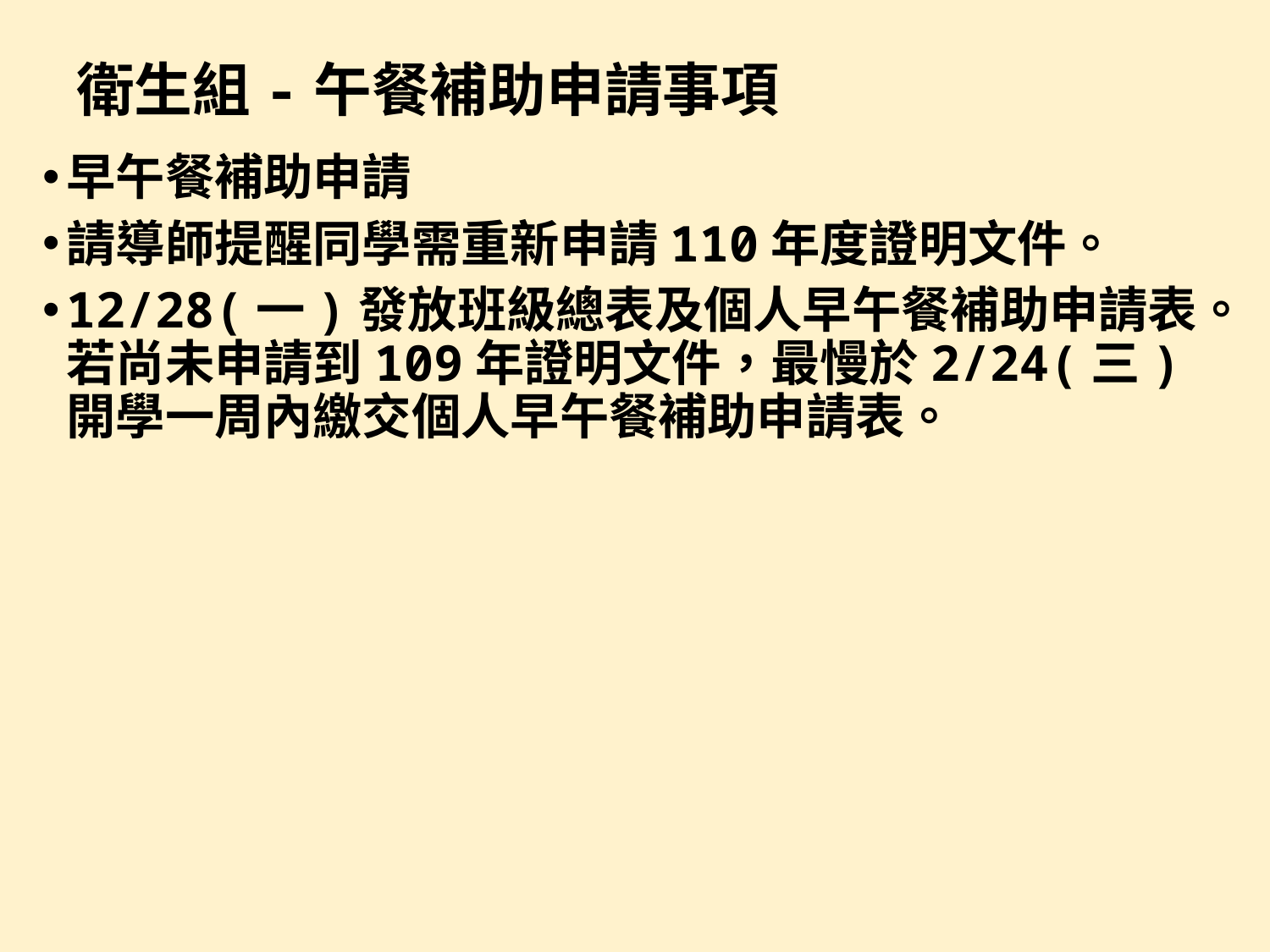

# 衛生組-午餐補助申請事項
早午餐補助申請
請導師提醒同學需重新申請110年度證明文件。
12/28(一)發放班級總表及個人早午餐補助申請表。若尚未申請到109年證明文件，最慢於2/24(三)開學一周內繳交個人早午餐補助申請表。